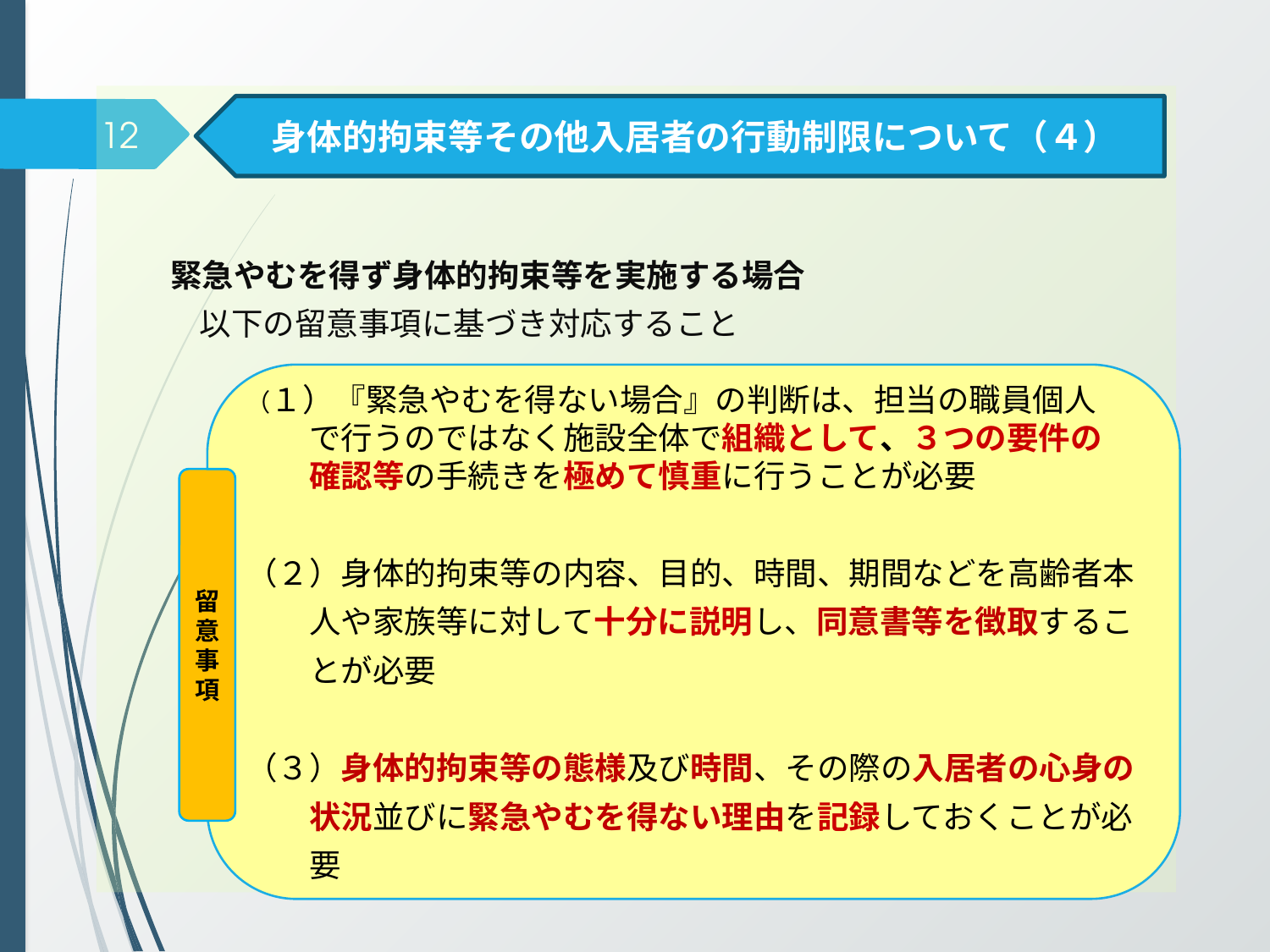

身体的拘束等その他入居者の行動制限について（４）
12
緊急やむを得ず身体的拘束等を実施する場合
   以下の留意事項に基づき対応すること
（１）『緊急やむを得ない場合』の判断は、担当の職員個人
　　で行うのではなく施設全体で組織として、３つの要件の
　　確認等の手続きを極めて慎重に行うことが必要

（２）身体的拘束等の内容、目的、時間、期間などを高齢者本
　　人や家族等に対して十分に説明し、同意書等を徴取するこ
　　とが必要

（３）身体的拘束等の態様及び時間、その際の入居者の心身の
　　状況並びに緊急やむを得ない理由を記録しておくことが必
　　要
留意事項